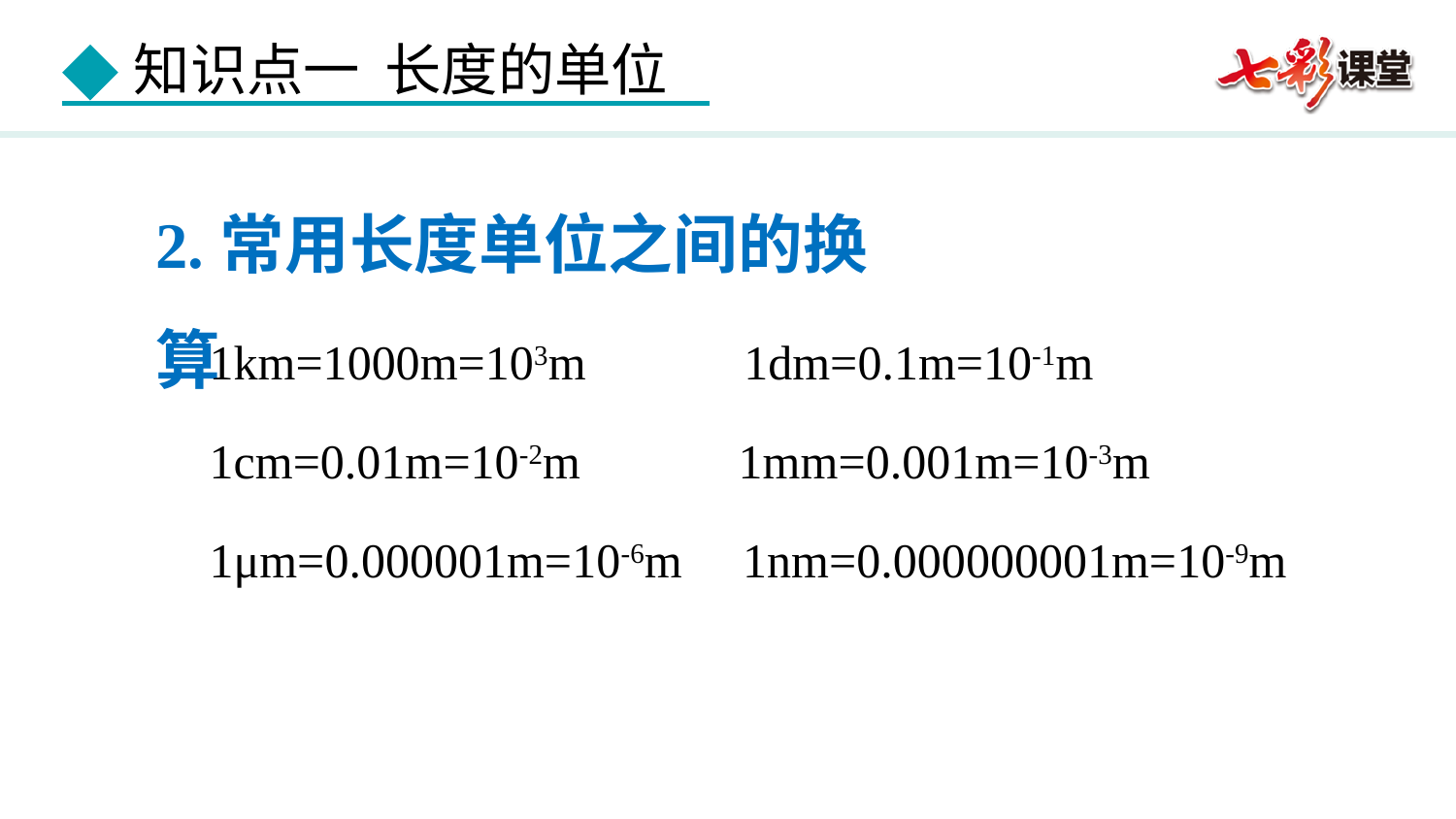

2.常用长度单位之间的换算
         1km=1000m=103m             1dm=0.1m=10-1m
         1cm=0.01m=10-2m             1mm=0.001m=10-3m
         1μm=0.000001m=10-6m     1nm=0.000000001m=10-9m